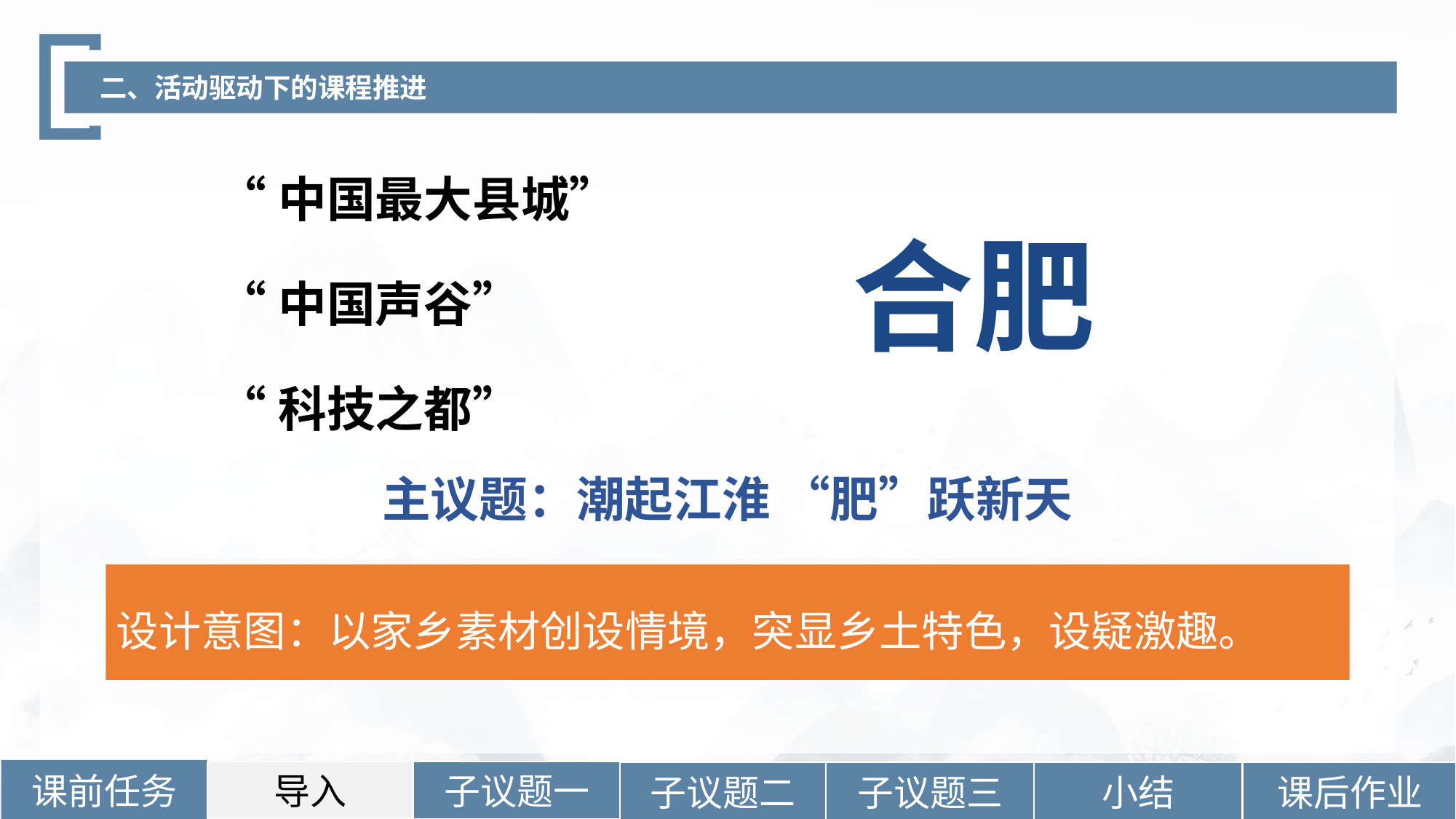

二、活动驱动下的课程推进
“中国最大县城”
“中国声谷”
“科技之都”
合肥
主议题：潮起江淮 “肥”跃新天
设计意图：以家乡素材创设情境，突显乡土特色，设疑激趣。
课前任务
导入
子议题一
小结
课后作业
子议题二
子议题三